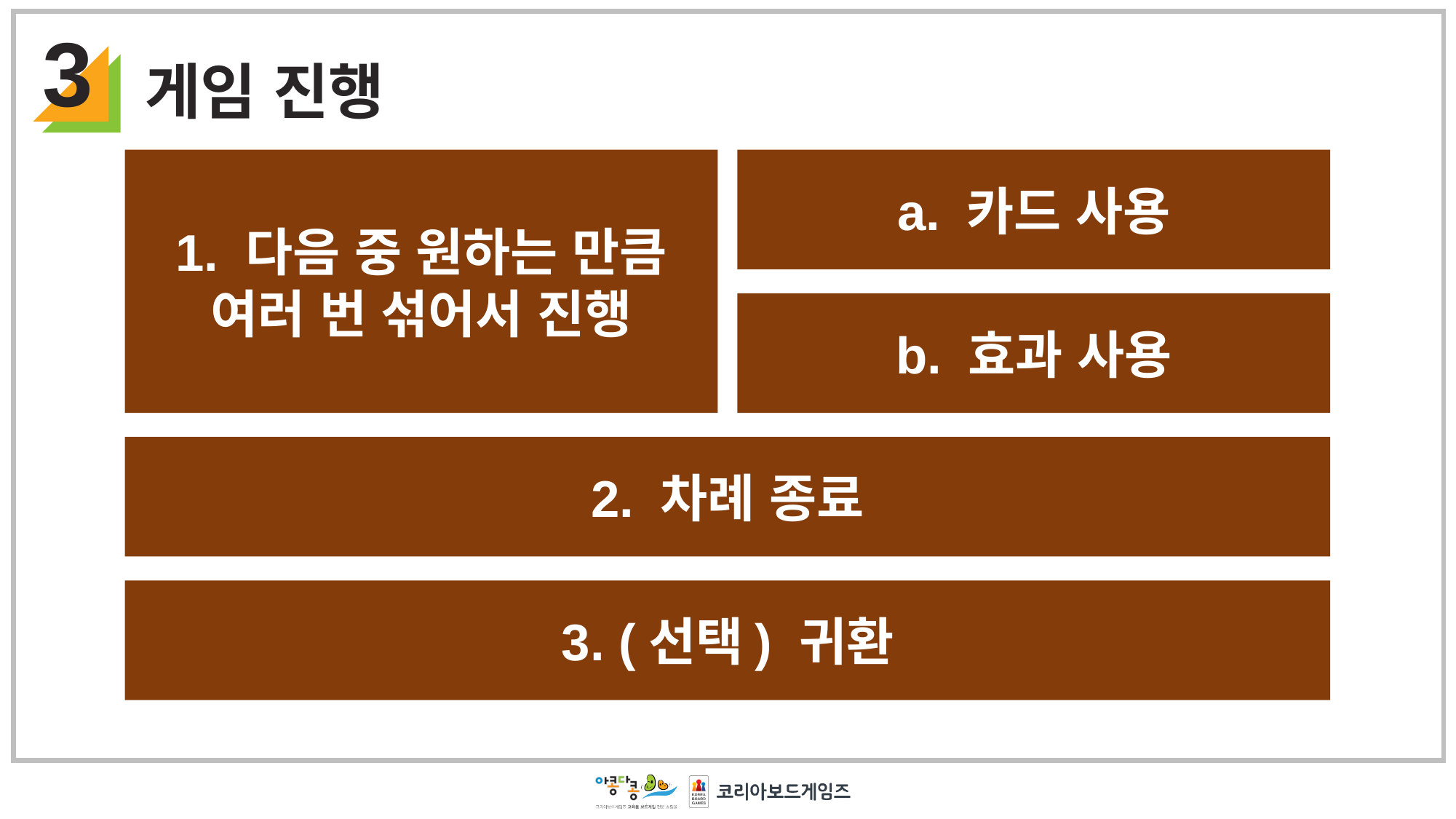

3
게임 진행
1. 다음 중 원하는 만큼
여러 번 섞어서 진행
a. 카드 사용
b. 효과 사용
2. 차례 종료
3. (선택) 귀환